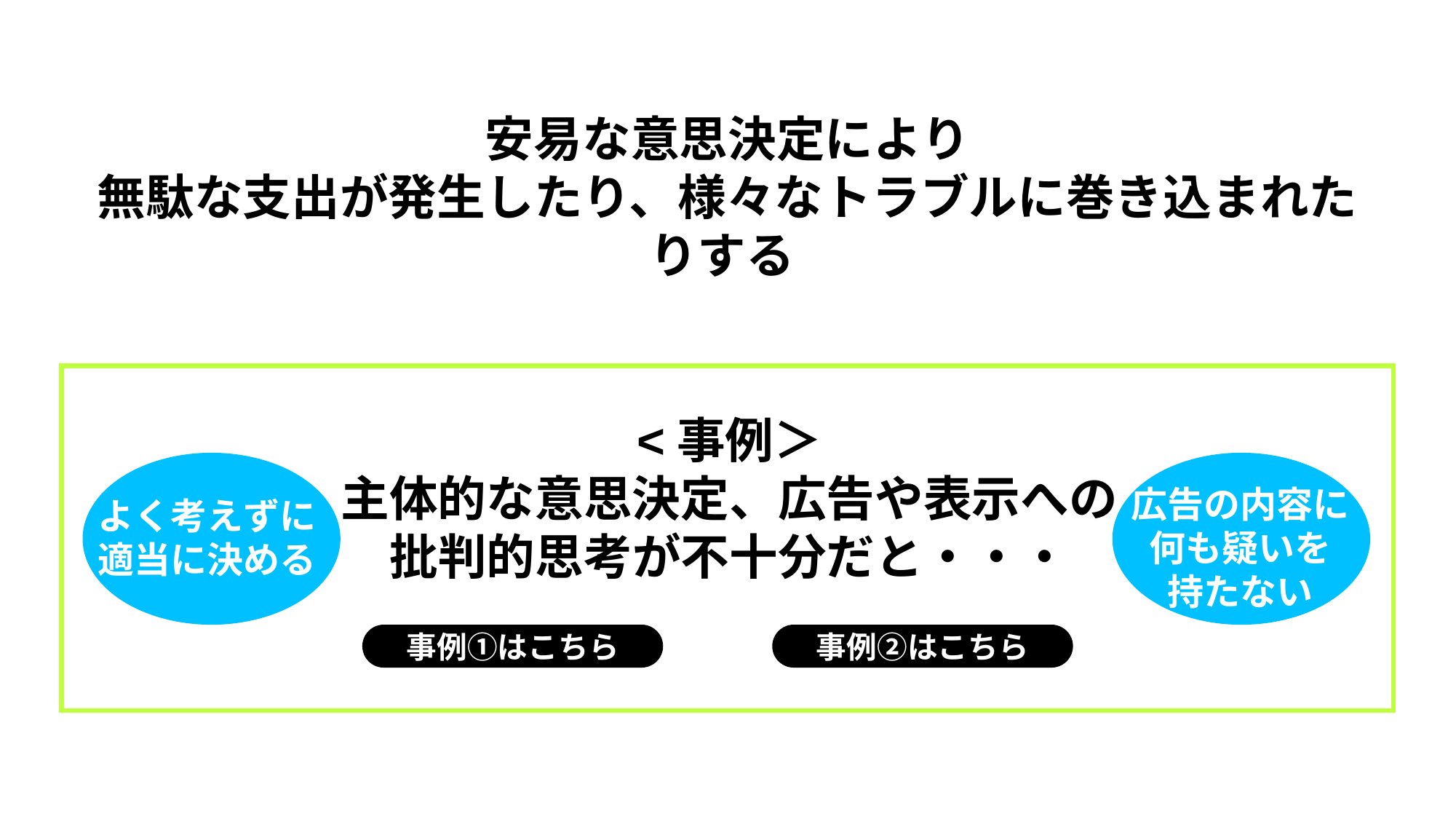

安易な意思決定により
無駄な支出が発生したり、様々なトラブルに巻き込まれたりする

<事例＞
主体的な意思決定、広告や表示への
批判的思考が不十分だと・・・

よく考えずに
適当に決める

広告の内容に何も疑いを
持たない

事例①はこちら

事例②はこちら